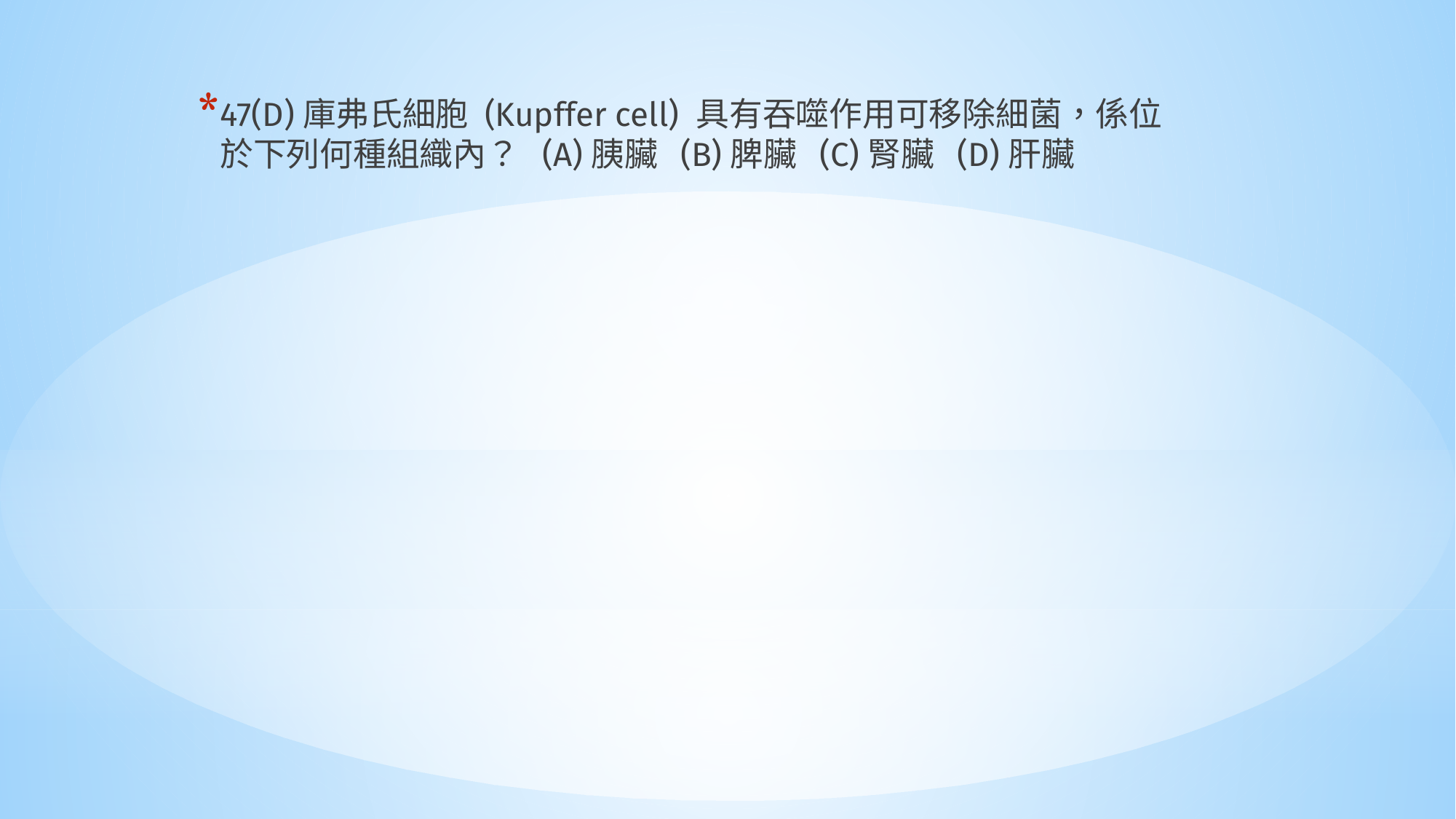

47(D)庫弗氏細胞 (Kupffer cell) 具有吞噬作用可移除細菌，係位於下列何種組織內？  (A)胰臟  (B)脾臟  (C)腎臟  (D)肝臟
#